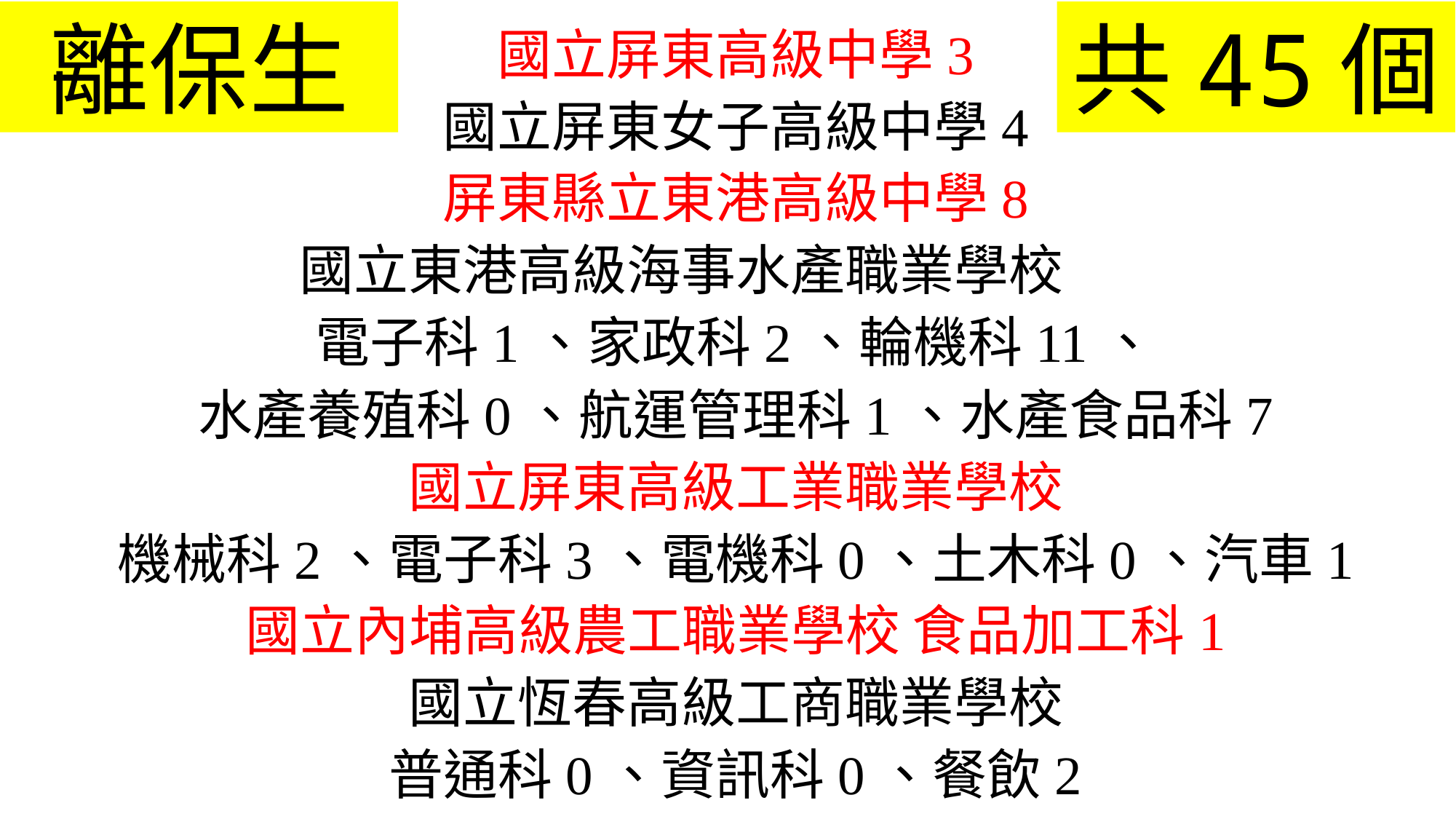

# 國立屏東高級中學3 國立屏東女子高級中學4 屏東縣立東港高級中學8 國立東港高級海事水產職業學校 電子科1、家政科2、輪機科11、 水產養殖科0、航運管理科1、水產食品科7 國立屏東高級工業職業學校 機械科2、電子科3、電機科0、土木科0、汽車1 國立內埔高級農工職業學校 食品加工科1 國立恆春高級工商職業學校 普通科0、資訊科0、餐飲2
離保生
共45個！